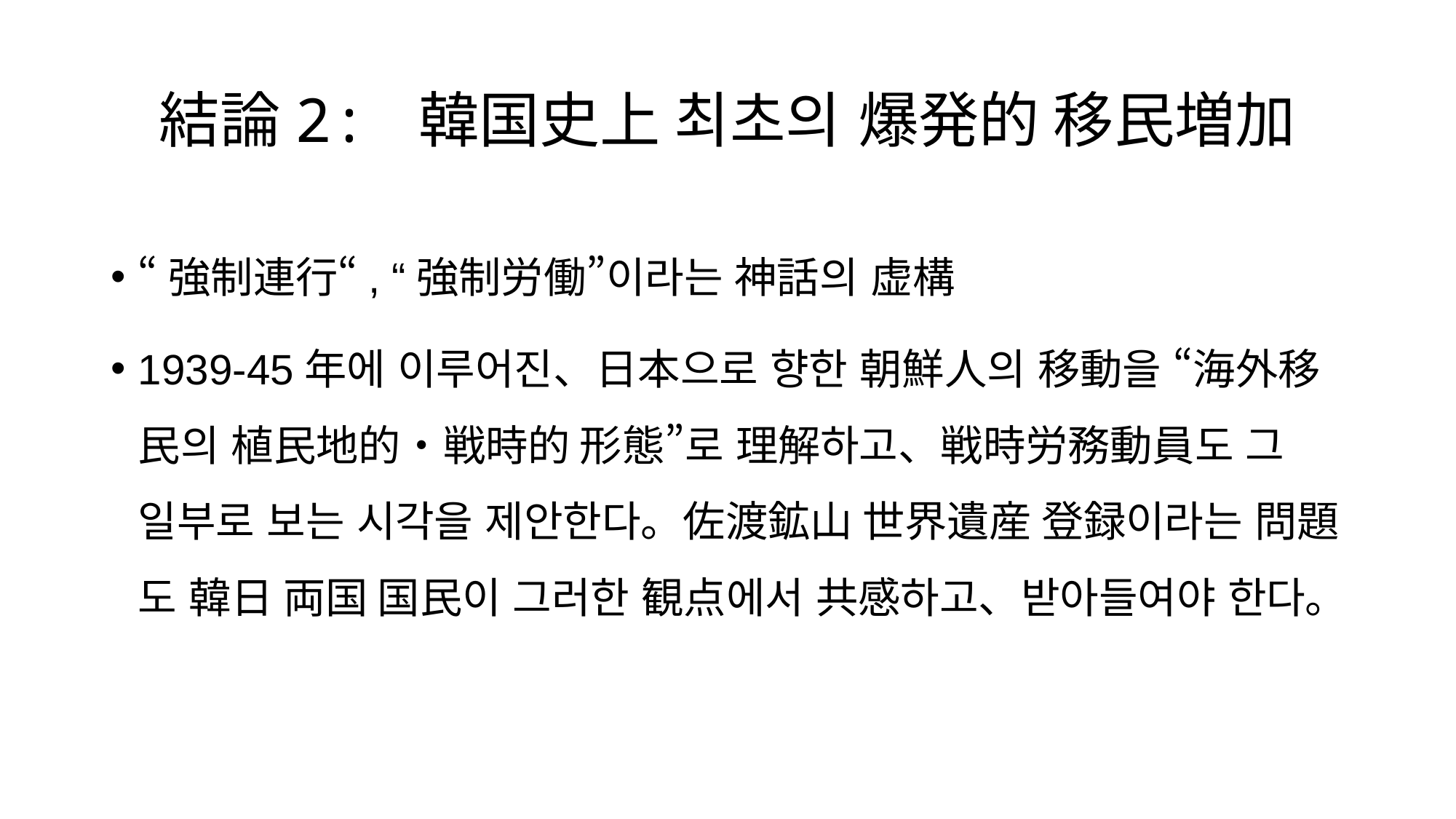

# 結論2: 韓国史上 최초의 爆発的 移民増加
“強制連行“, “強制労働”이라는 神話의 虚構
1939-45年에 이루어진、日本으로 향한 朝鮮人의 移動을 “海外移民의 植民地的・戦時的 形態”로 理解하고、戦時労務動員도 그 일부로 보는 시각을 제안한다。佐渡鉱山 世界遺産 登録이라는 問題도 韓日 両国 国民이 그러한 観点에서 共感하고、받아들여야 한다。